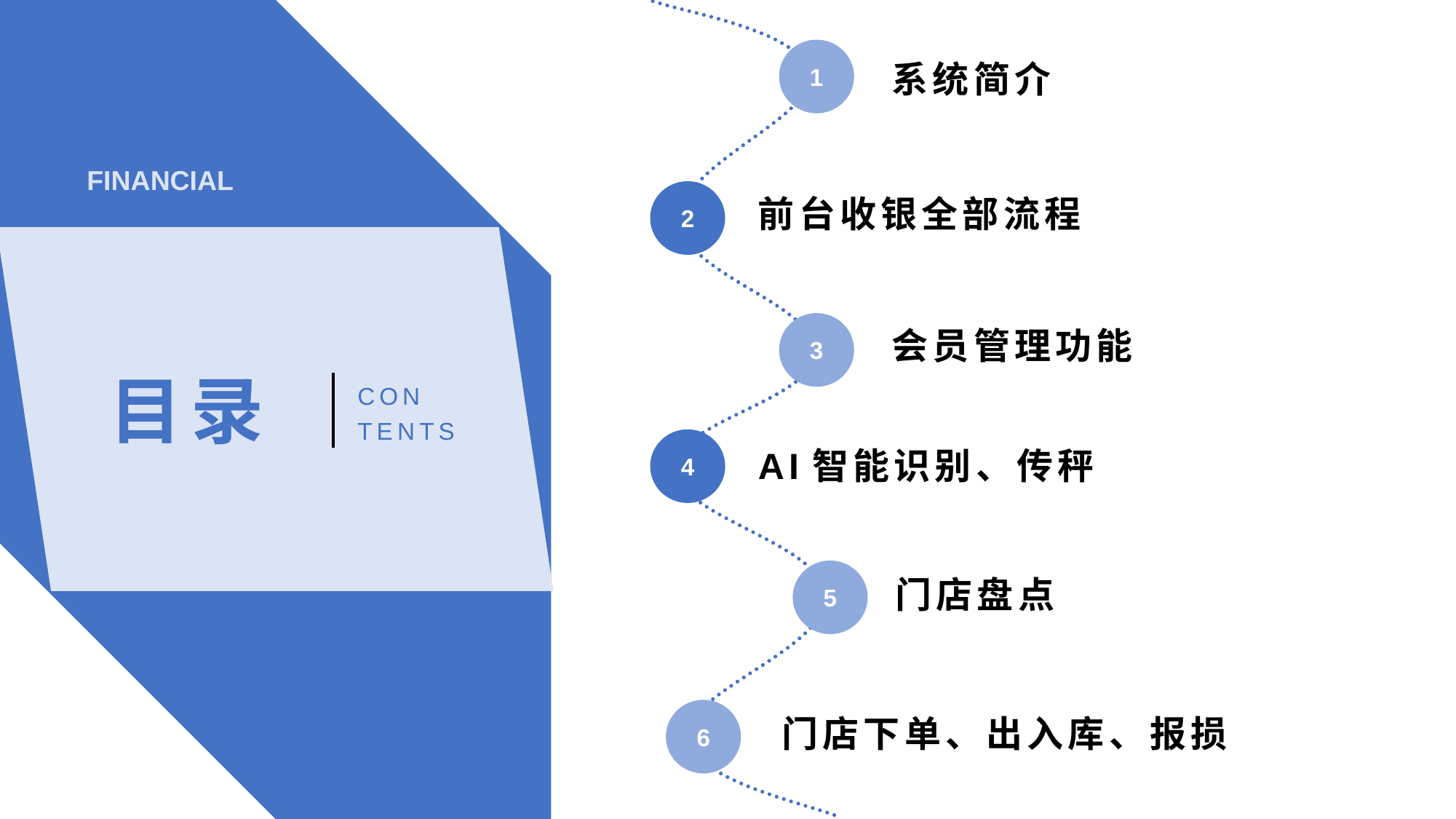

1
系统简介
FINANCIAL
2
前台收银全部流程

3
会员管理功能
目录
CON
TENTS

4
AI智能识别、传秤
5
门店盘点
6
门店下单、出入库、报损